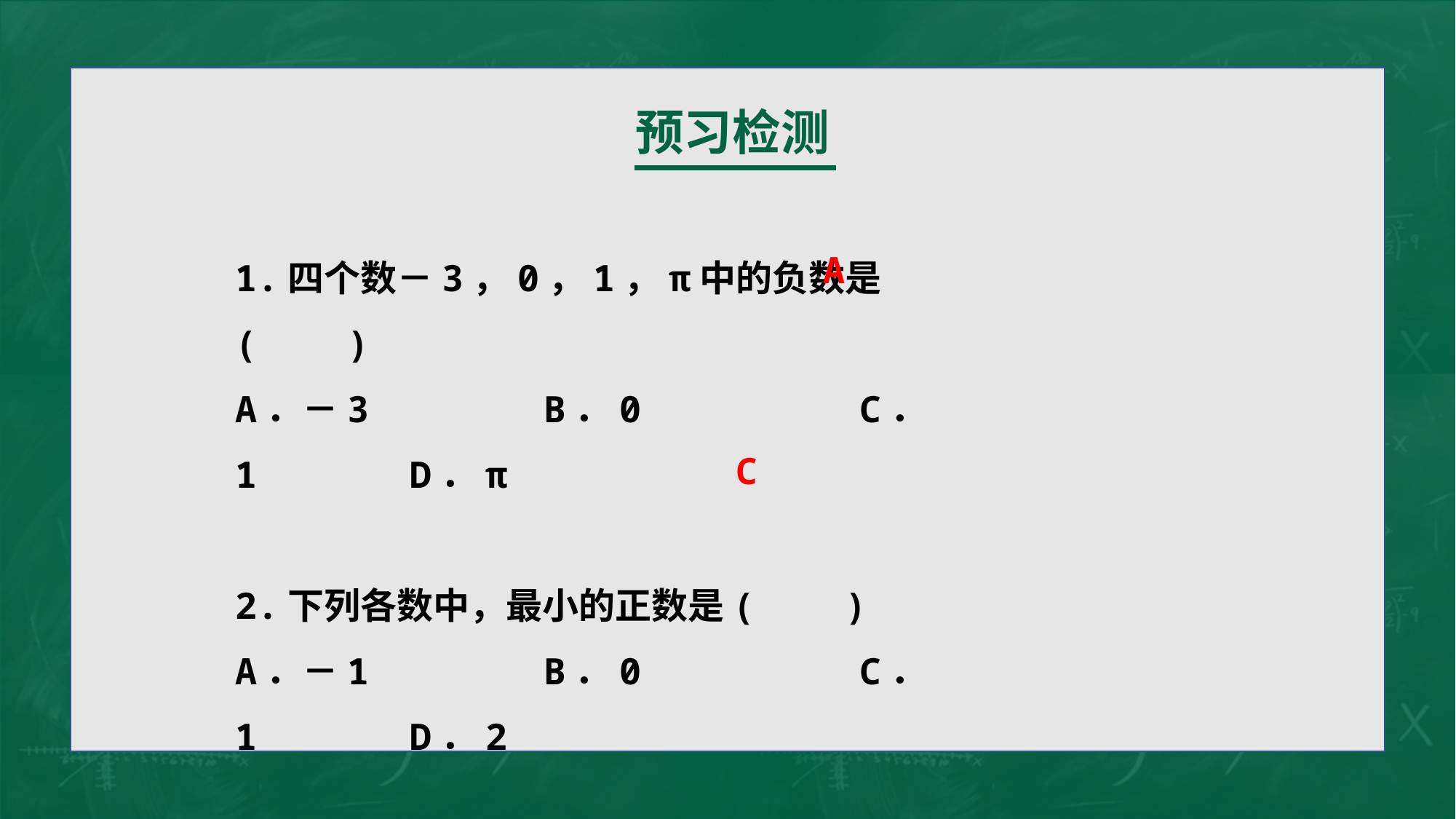

预习检测
1.四个数－3，0，1，π中的负数是(　　)
A．－3        B．0          C．1       D．π

2.下列各数中，最小的正数是(　　)
A．－1        B．0          C．1       D．2
A
C